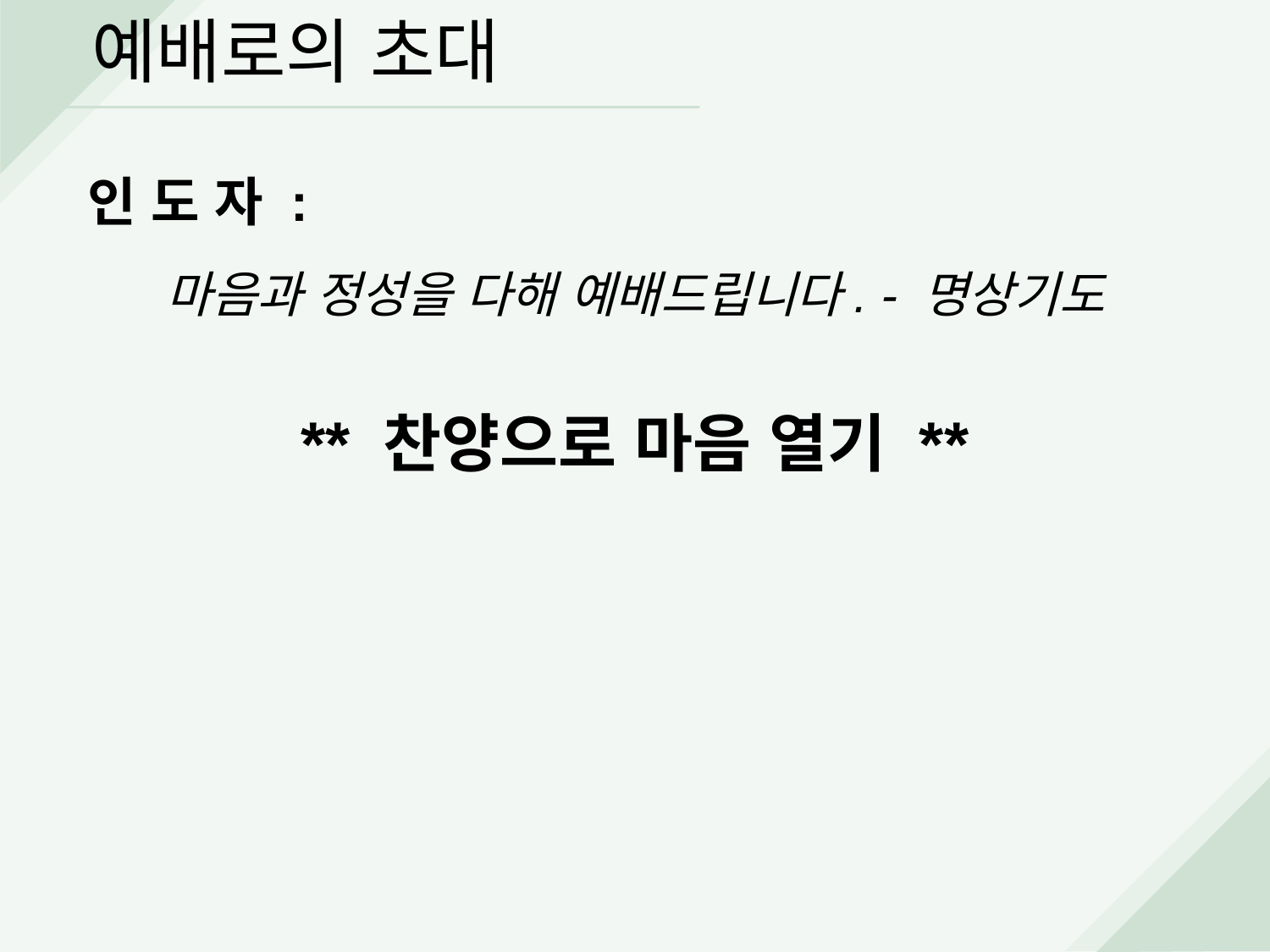

예배로의 초대

인 도 자 :
마음과 정성을 다해 예배드립니다. - 명상기도
** 찬양으로 마음 열기 **